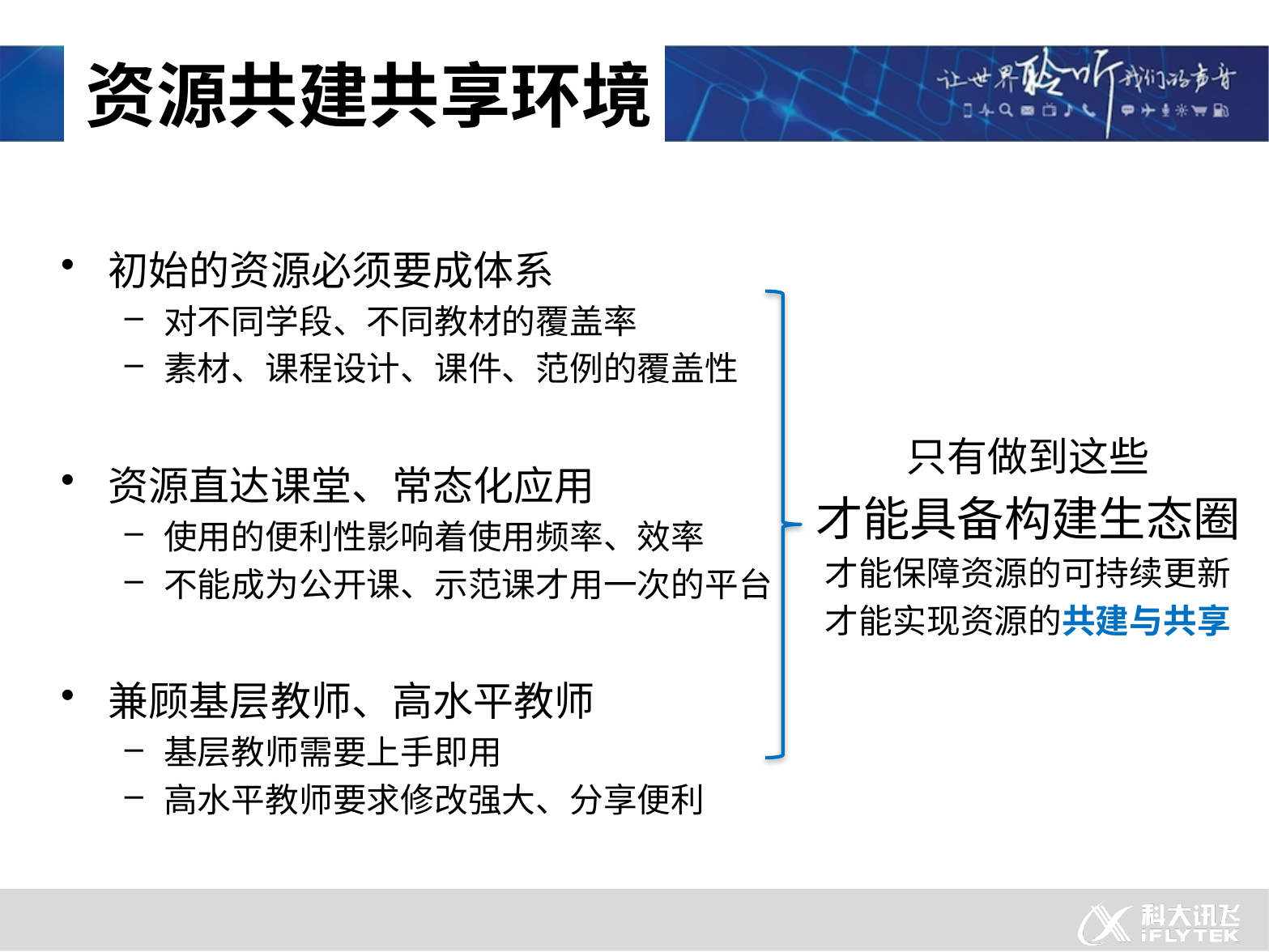

# 资源共建共享环境
初始的资源必须要成体系
对不同学段、不同教材的覆盖率
素材、课程设计、课件、范例的覆盖性

资源直达课堂、常态化应用
使用的便利性影响着使用频率、效率
不能成为公开课、示范课才用一次的平台

兼顾基层教师、高水平教师
基层教师需要上手即用
高水平教师要求修改强大、分享便利

只有做到这些
才能具备构建生态圈
才能保障资源的可持续更新
才能实现资源的共建与共享